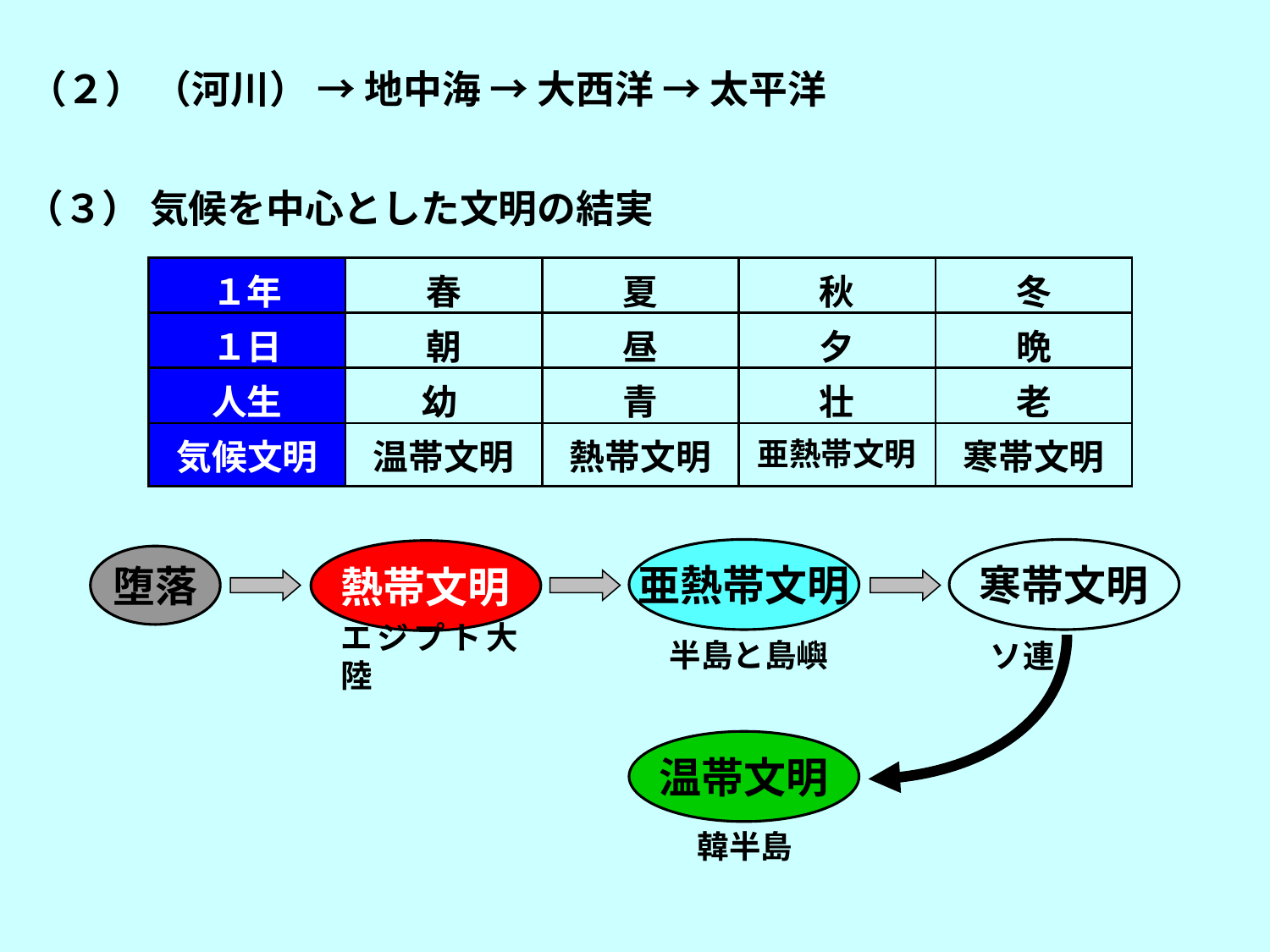

（２） （河川） → 地中海 → 大西洋 → 太平洋
（３） 気候を中心とした文明の結実
| １年 | 春 | 夏 | 秋 | 冬 |
| --- | --- | --- | --- | --- |
| １日 | 朝 | 昼 | 夕 | 晩 |
| 人生 | 幼 | 青 | 壮 | 老 |
| 気候文明 | 温帯文明 | 熱帯文明 | 亜熱帯文明 | 寒帯文明 |
亜熱帯文明
寒帯文明
熱帯文明
堕落

半島と島嶼
エジプト大陸
ソ連

温帯文明
韓半島